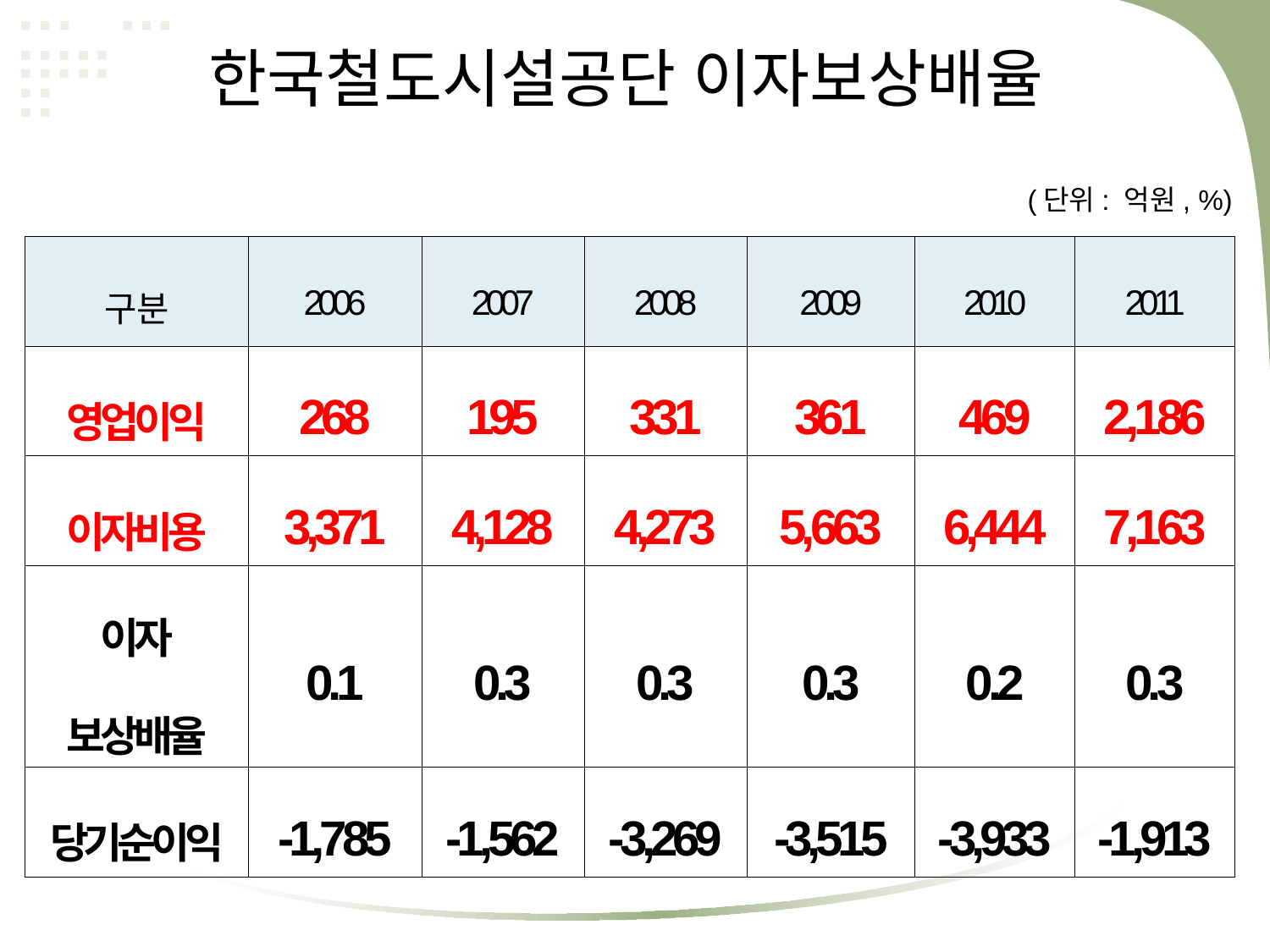

# 한국철도시설공단 이자보상배율
(단위: 억원, %)
| 구 분 | 2006 | 2007 | 2008 | 2009 | 2010 | 2011 |
| --- | --- | --- | --- | --- | --- | --- |
| 영업이익 | 268 | 195 | 331 | 361 | 469 | 2,186 |
| 이자비용 | 3,371 | 4,128 | 4,273 | 5,663 | 6,444 | 7,163 |
| 이자 보상배율 | 0.1 | 0.3 | 0.3 | 0.3 | 0.2 | 0.3 |
| 당기순이익 | -1,785 | -1,562 | -3,269 | -3,515 | -3,933 | -1,913 |